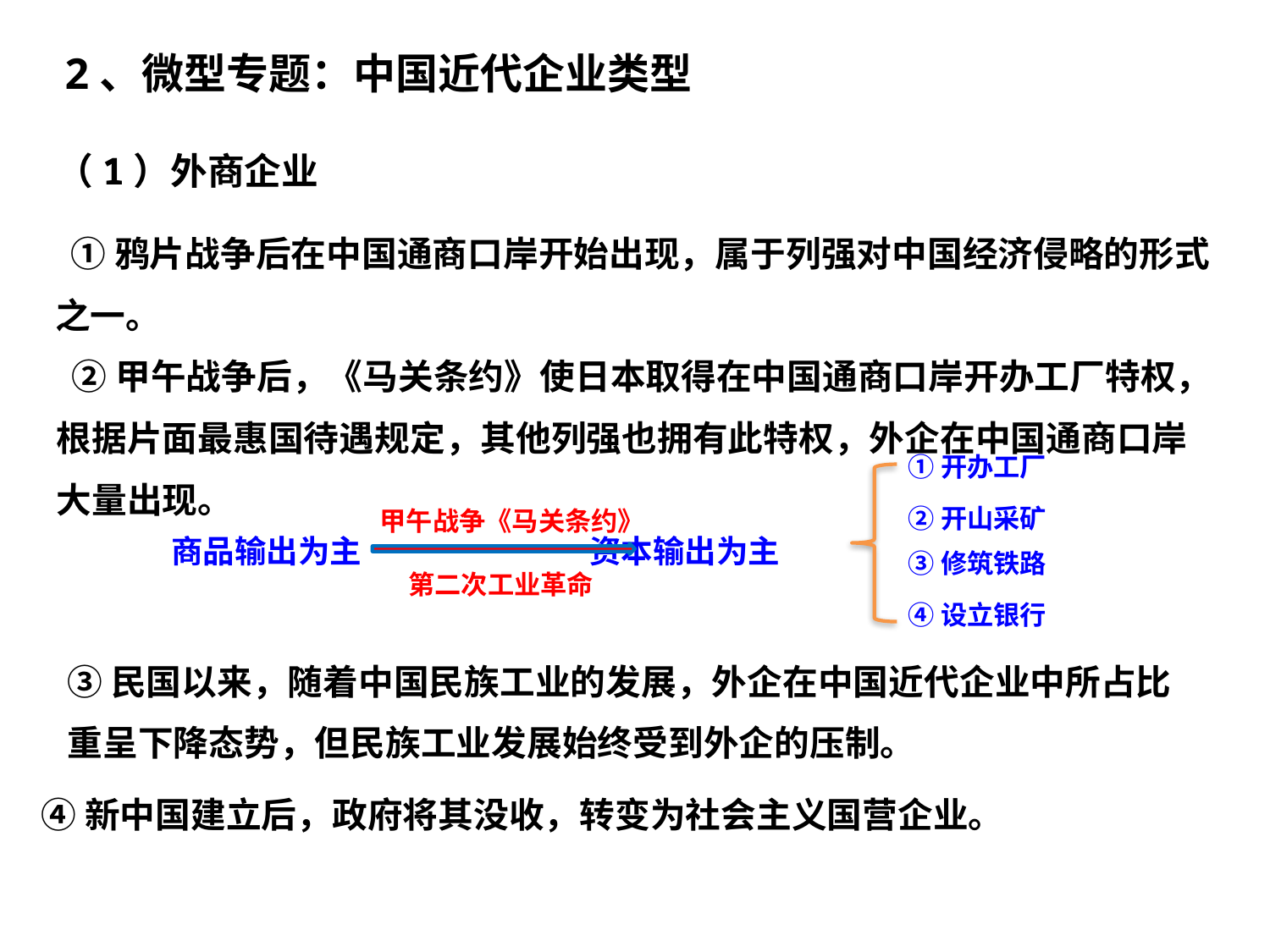

2、微型专题：中国近代企业类型
（1）外商企业
  ①鸦片战争后在中国通商口岸开始出现，属于列强对中国经济侵略的形式之一。

  ②甲午战争后，《马关条约》使日本取得在中国通商口岸开办工厂特权，根据片面最惠国待遇规定，其他列强也拥有此特权，外企在中国通商口岸大量出现。
①开办工厂

②开山采矿
甲午战争《马关条约》
商品输出为主                                           资本输出为主
③修筑铁路

第二次工业革命
④设立银行
③民国以来，随着中国民族工业的发展，外企在中国近代企业中所占比重呈下降态势，但民族工业发展始终受到外企的压制。
  ④新中国建立后，政府将其没收，转变为社会主义国营企业。